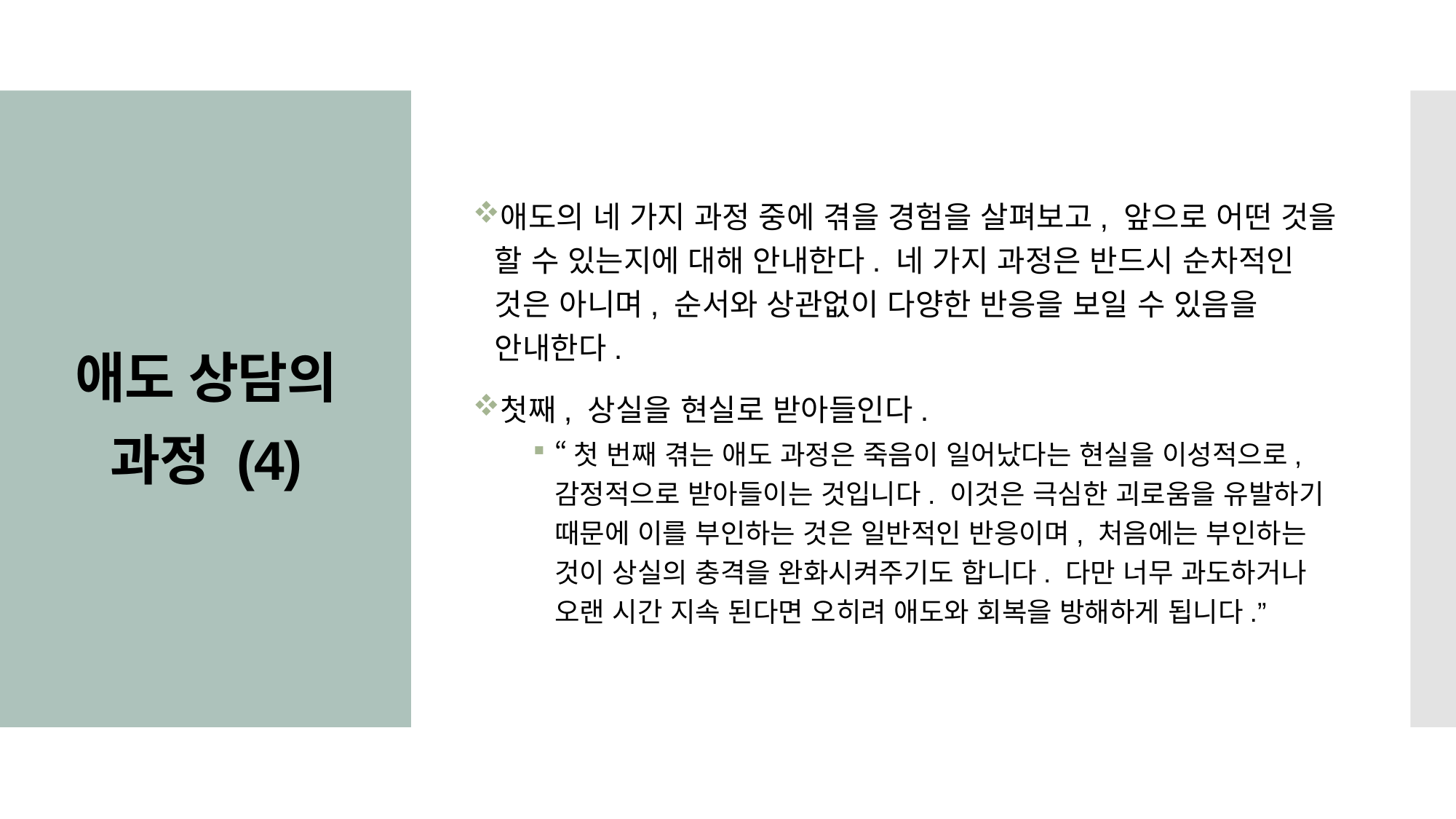

애도의 네 가지 과정 중에 겪을 경험을 살펴보고, 앞으로 어떤 것을 할 수 있는지에 대해 안내한다. 네 가지 과정은 반드시 순차적인 것은 아니며, 순서와 상관없이 다양한 반응을 보일 수 있음을 안내한다.
첫째, 상실을 현실로 받아들인다.
“첫 번째 겪는 애도 과정은 죽음이 일어났다는 현실을 이성적으로, 감정적으로 받아들이는 것입니다. 이것은 극심한 괴로움을 유발하기 때문에 이를 부인하는 것은 일반적인 반응이며, 처음에는 부인하는 것이 상실의 충격을 완화시켜주기도 합니다. 다만 너무 과도하거나 오랜 시간 지속 된다면 오히려 애도와 회복을 방해하게 됩니다.”
# 애도 상담의 과정 (4)